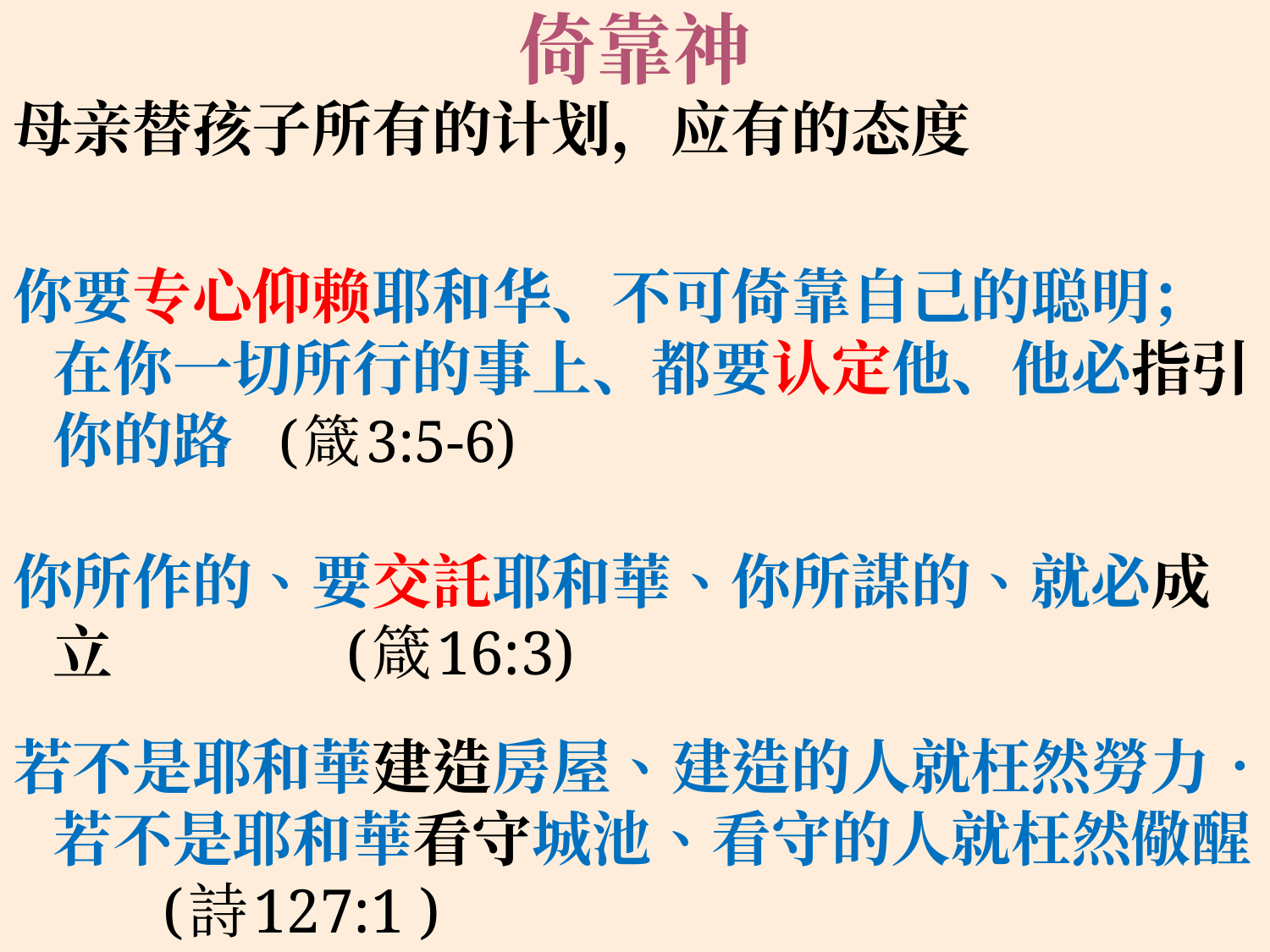

# 倚靠神
母亲替孩子所有的计划，应有的态度

你要专心仰赖耶和华、不可倚靠自己的聪明；在你一切所行的事上、都要认定他、他必指引你的路   (箴3:5-6)
你所作的、要交託耶和華、你所謀的、就必成立               (箴16:3)

若不是耶和華建造房屋、建造的人就枉然勞力．若不是耶和華看守城池、看守的人就枉然儆醒        (詩127:1 )